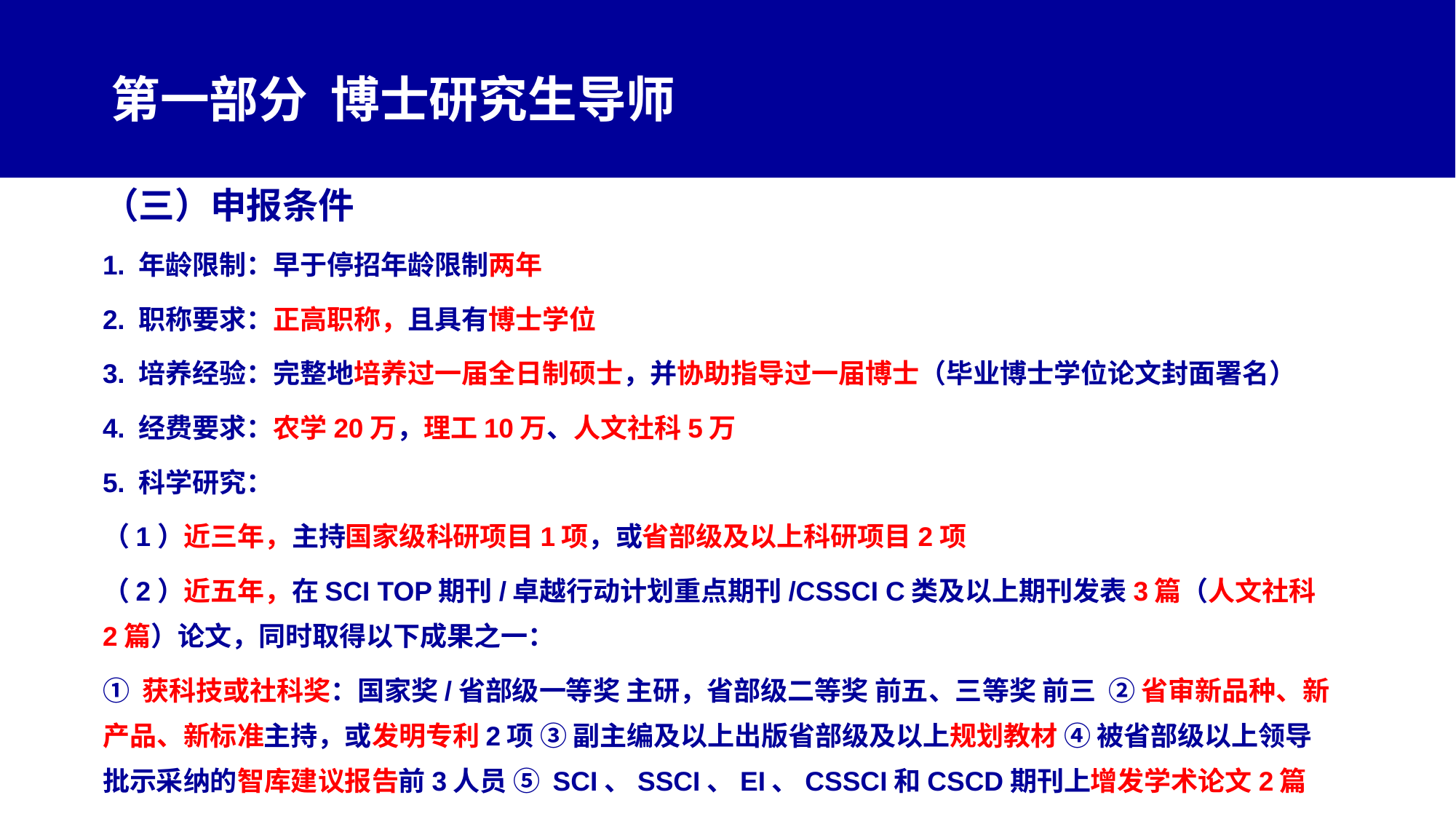

# 第一部分  博士研究生导师
（三）申报条件
1. 年龄限制：早于停招年龄限制两年
2. 职称要求：正高职称，且具有博士学位
3. 培养经验：完整地培养过一届全日制硕士，并协助指导过一届博士（毕业博士学位论文封面署名）
4. 经费要求：农学20万，理工10万、人文社科5万
5. 科学研究：
（1）近三年，主持国家级科研项目1项，或省部级及以上科研项目2项
（2）近五年，在SCI TOP期刊/卓越行动计划重点期刊/CSSCI C类及以上期刊发表3篇（人文社科2篇）论文，同时取得以下成果之一：
① 获科技或社科奖：国家奖/省部级一等奖 主研，省部级二等奖 前五、三等奖 前三  ② 省审新品种、新产品、新标准主持，或发明专利2项 ③ 副主编及以上出版省部级及以上规划教材 ④ 被省部级以上领导批示采纳的智库建议报告前3人员 ⑤ SCI、SSCI、EI、CSSCI和CSCD期刊上增发学术论文2篇